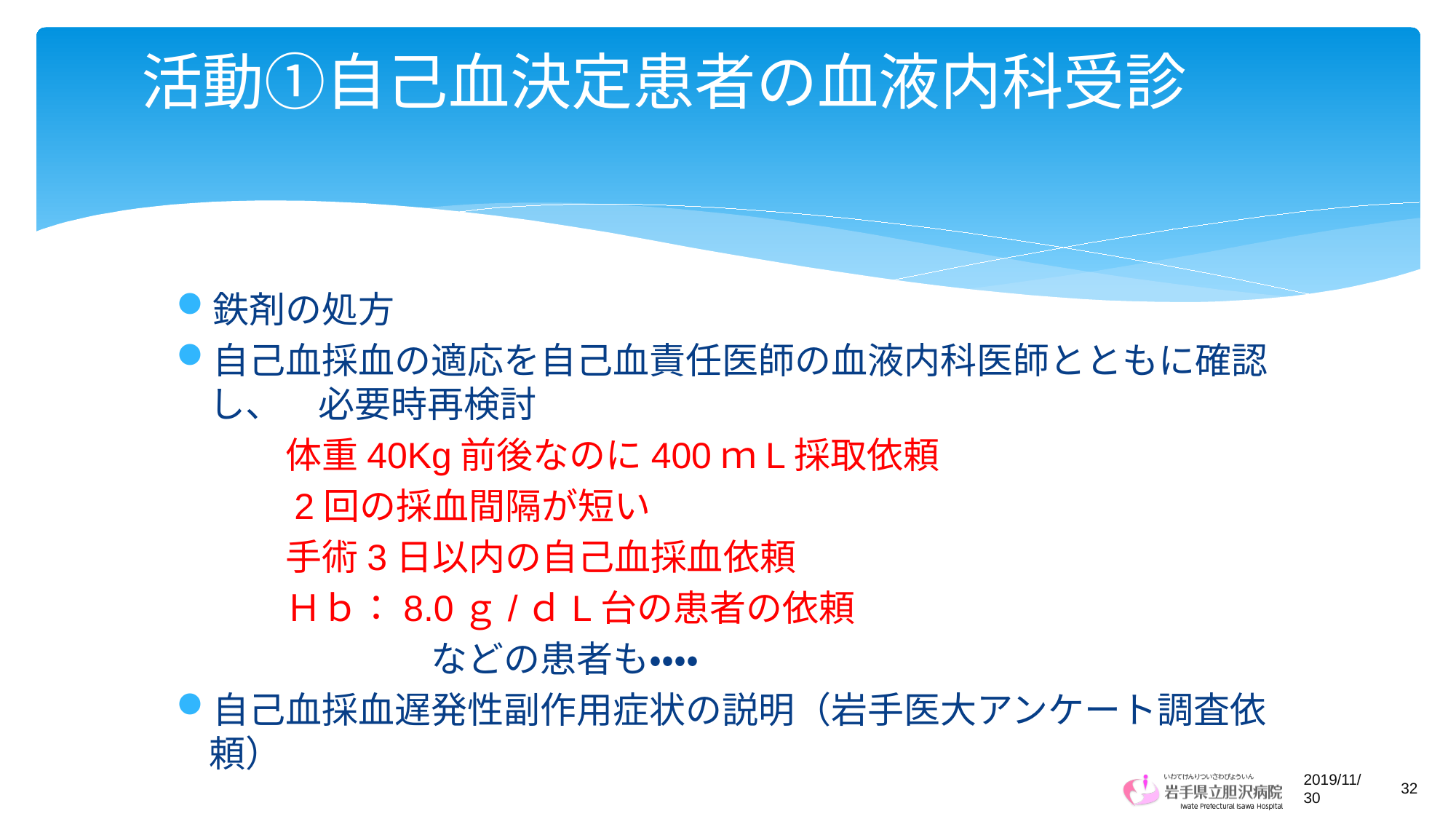

# 活動①自己血決定患者の血液内科受診
鉄剤の処方
自己血採血の適応を自己血責任医師の血液内科医師とともに確認し、　必要時再検討
　　　体重40Kg前後なのに400ｍL採取依頼
　　　2回の採血間隔が短い
　　　手術3日以内の自己血採血依頼
　　　Ｈｂ：8.0ｇ/ｄL台の患者の依頼
　　　　　　　などの患者も・・・・
自己血採血遅発性副作用症状の説明（岩手医大アンケート調査依頼）